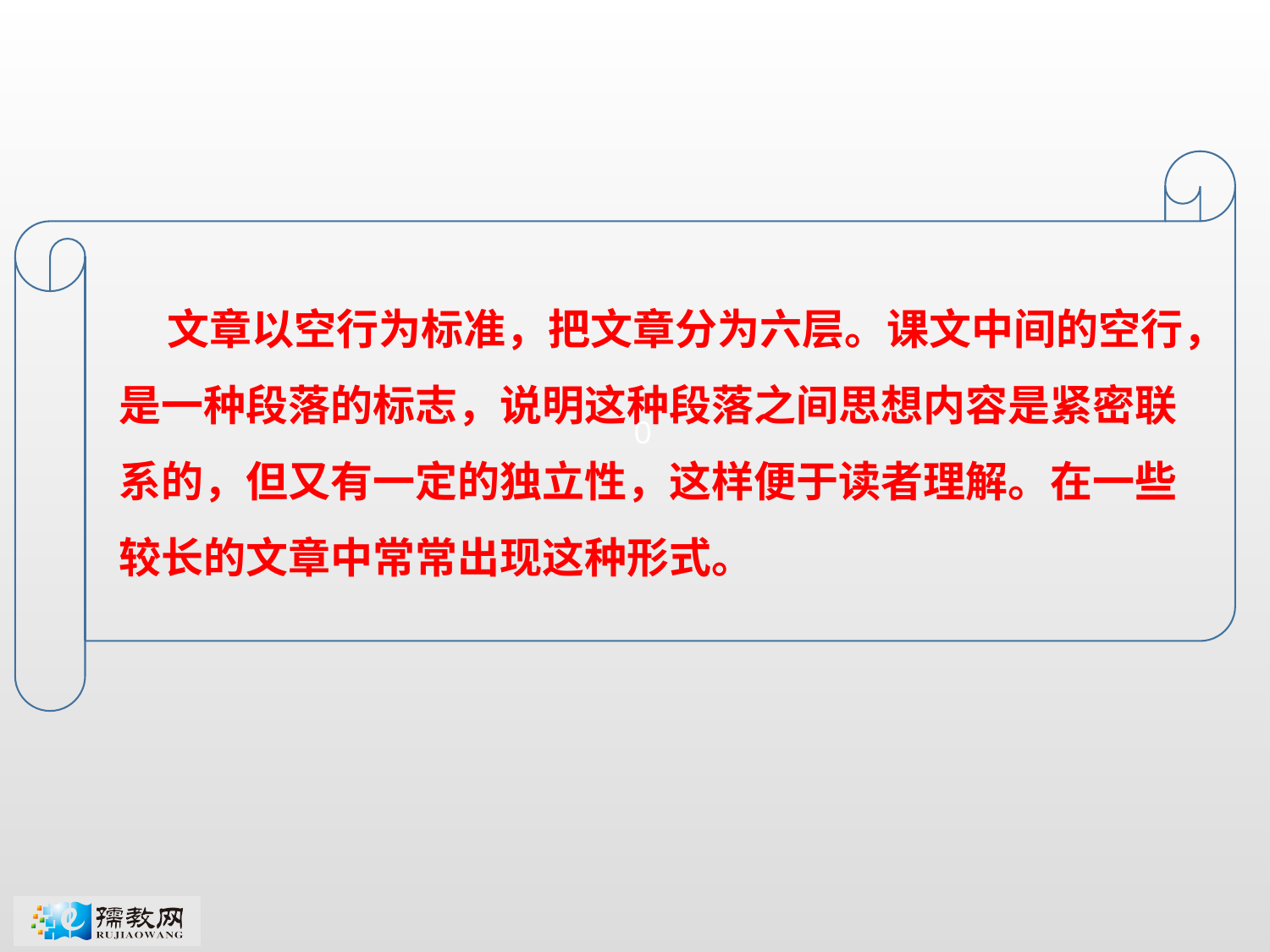

0
    文章以空行为标准，把文章分为六层。课文中间的空行，是一种段落的标志，说明这种段落之间思想内容是紧密联系的，但又有一定的独立性，这样便于读者理解。在一些较长的文章中常常出现这种形式。